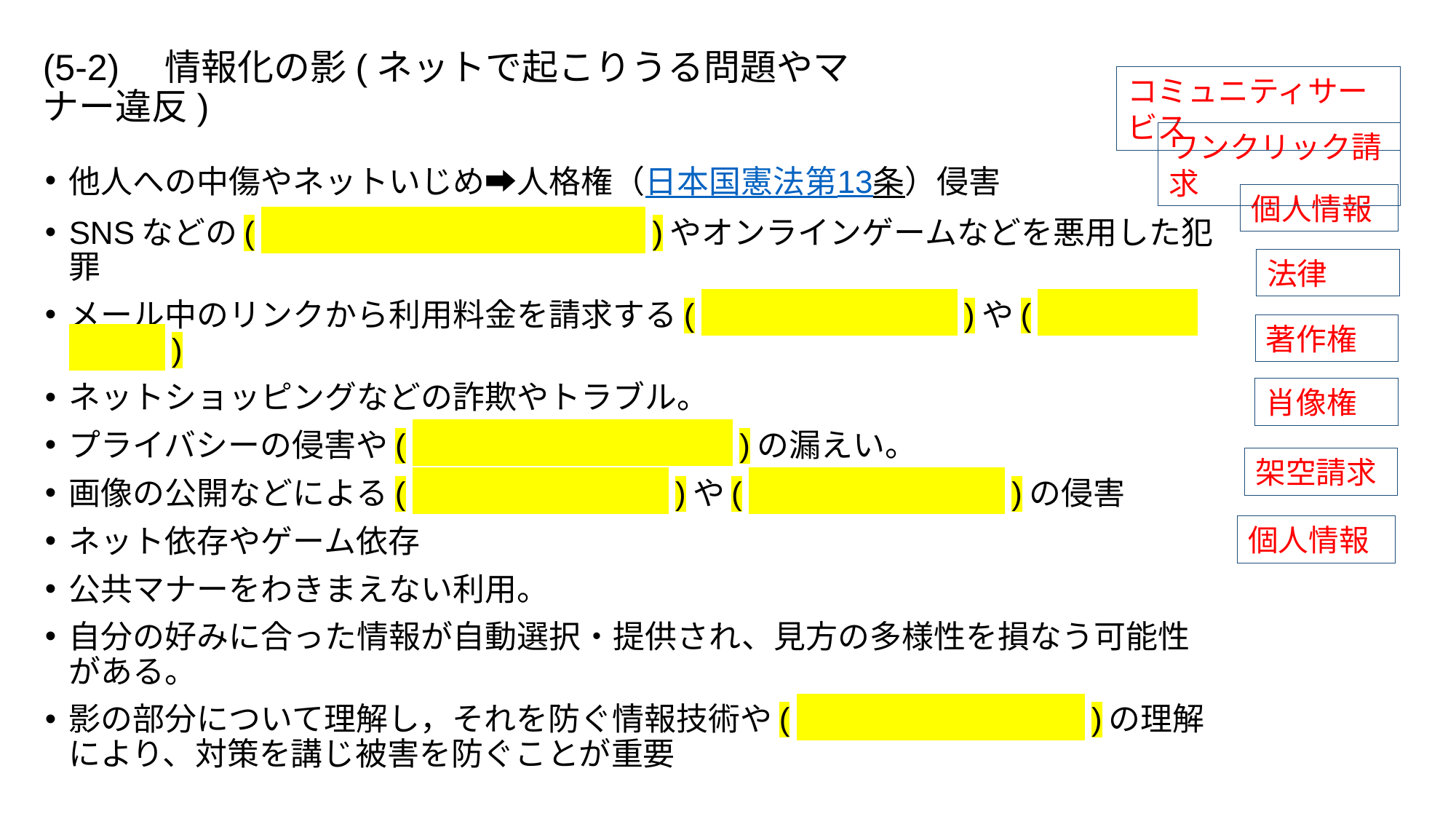

# (5-2)　情報化の影(ネットで起こりうる問題やマナー違反)
コミュニティサービス
ワンクリック請求
他人への中傷やネットいじめ➡人格権（日本国憲法第13条）侵害
SNSなどの(　　　　　　　　　　　　)やオンラインゲームなどを悪用した犯罪
メール中のリンクから利用料金を請求する(　　　　　　　　)や(　　　　　　　　)
ネットショッピングなどの詐欺やトラブル。
プライバシーの侵害や(　　　　　　　　　　)の漏えい。
画像の公開などによる(　　　　　　　　)や(　　　　　　　　)の侵害
ネット依存やゲーム依存
公共マナーをわきまえない利用。
自分の好みに合った情報が自動選択・提供され、見方の多様性を損なう可能性がある。
影の部分について理解し，それを防ぐ情報技術や(　　　　　　　　　)の理解により、対策を講じ被害を防ぐことが重要
個人情報
法律
著作権
肖像権
架空請求
個人情報